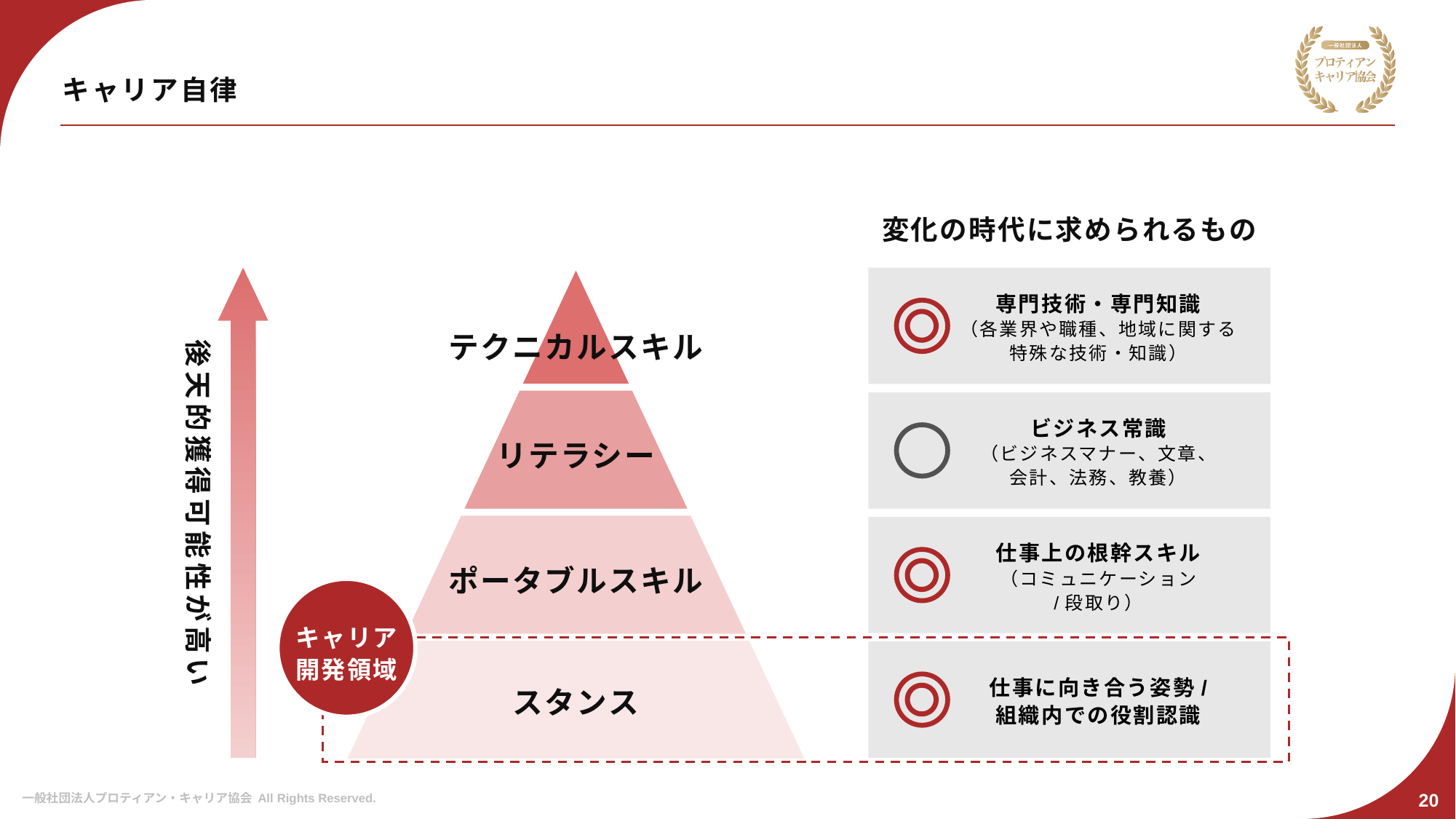

# キャリア自律
変化の時代に求められるもの

専門技術・専門知識
（各業界や職種、地域に関する
特殊な技術・知識）

テクニカルスキル
後天的獲得可能性が高い
ビジネス常識
（ビジネスマナー、文章、
会計、法務、教養）

リテラシー
仕事上の根幹スキル
（コミュニケーション
/段取り）

ポータブルスキル
キャリア
開発領域

仕事に向き合う姿勢/
組織内での役割認識

スタンス
20